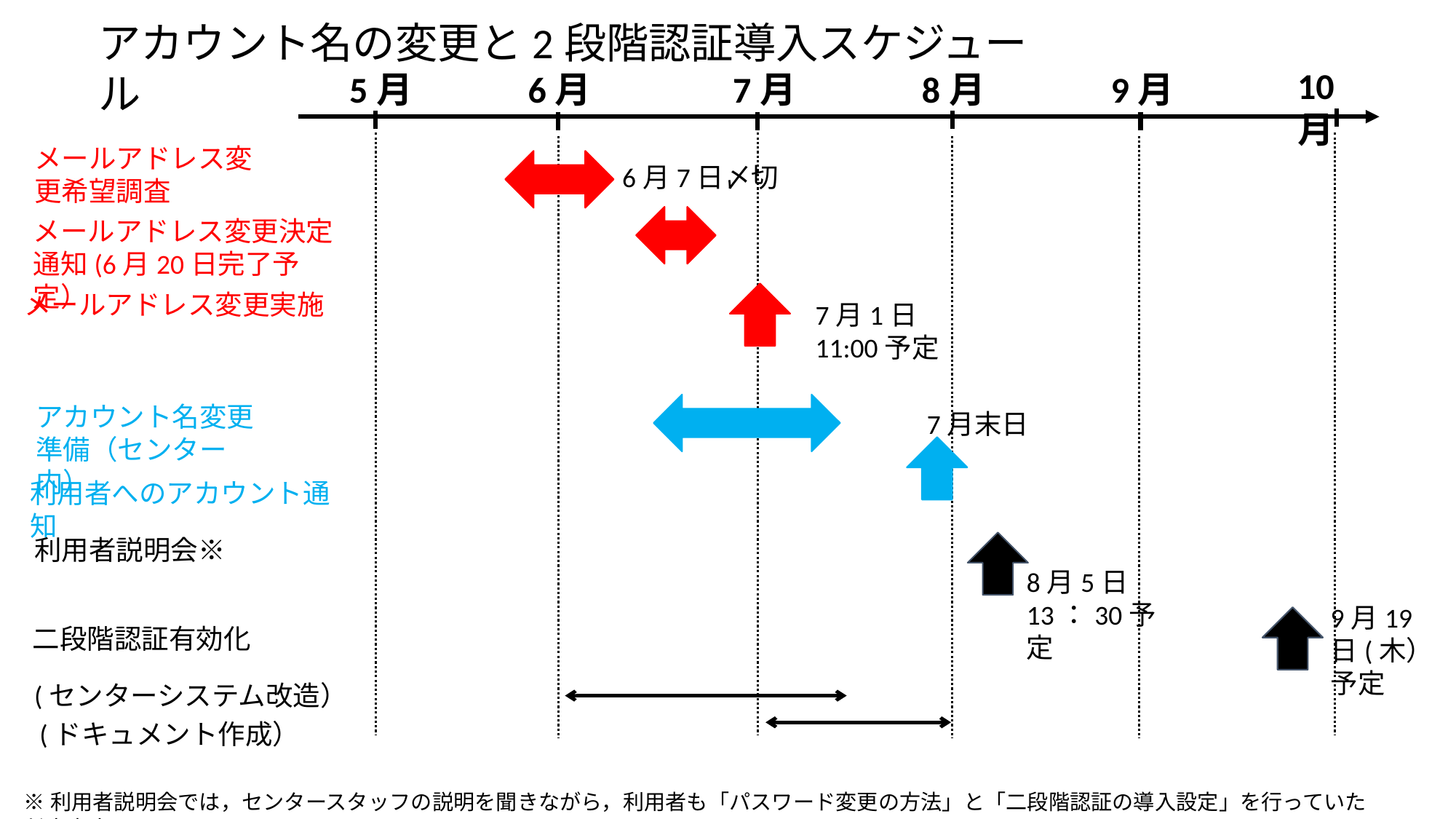

アカウント名の変更と2段階認証導入スケジュール
10月
7月
8月
9月
5月
6月
メールアドレス変更希望調査

6月7日〆切

メールアドレス変更決定通知(6月20日完了予定）
メールアドレス変更実施

7月1日11:00予定
アカウント名変更準備（センター内）

7月末日

利用者へのアカウント通知
利用者説明会※

8月5日
13：30予定
9月19日(木）予定

二段階認証有効化
(センターシステム改造）
(ドキュメント作成）
※利用者説明会では，センタースタッフの説明を聞きながら，利用者も「パスワード変更の方法」と「二段階認証の導入設定」を行っていただきます．